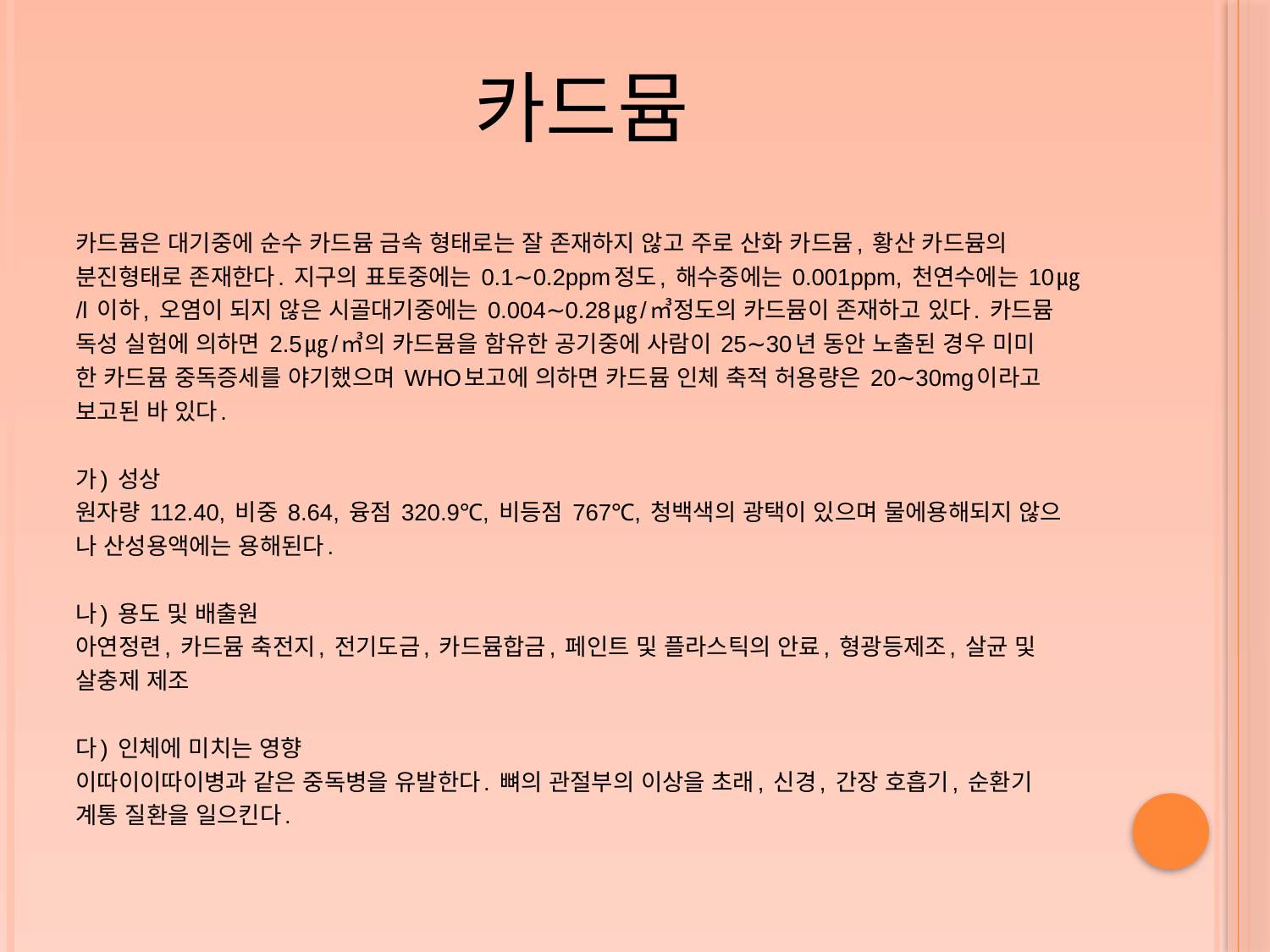

# 카드뮴
카드뮴은 대기중에 순수 카드뮴 금속 형태로는 잘 존재하지 않고 주로 산화 카드뮴, 황산 카드뮴의
분진형태로 존재한다. 지구의 표토중에는 0.1∼0.2ppm정도, 해수중에는 0.001ppm, 천연수에는 10㎍
/l 이하, 오염이 되지 않은 시골대기중에는 0.004∼0.28㎍/㎥정도의 카드뮴이 존재하고 있다. 카드뮴
독성 실험에 의하면 2.5㎍/㎥의 카드뮴을 함유한 공기중에 사람이 25∼30년 동안 노출된 경우 미미
한 카드뮴 중독증세를 야기했으며 WHO보고에 의하면 카드뮴 인체 축적 허용량은 20∼30mg이라고
보고된 바 있다.

가) 성상
원자량 112.40, 비중 8.64, 융점 320.9℃, 비등점 767℃, 청백색의 광택이 있으며 물에용해되지 않으
나 산성용액에는 용해된다.

나) 용도 및 배출원
아연정련, 카드뮴 축전지, 전기도금, 카드뮴합금, 페인트 및 플라스틱의 안료, 형광등제조, 살균 및
살충제 제조

다) 인체에 미치는 영향
이따이이따이병과 같은 중독병을 유발한다. 뼈의 관절부의 이상을 초래, 신경, 간장 호흡기, 순환기
계통 질환을 일으킨다.